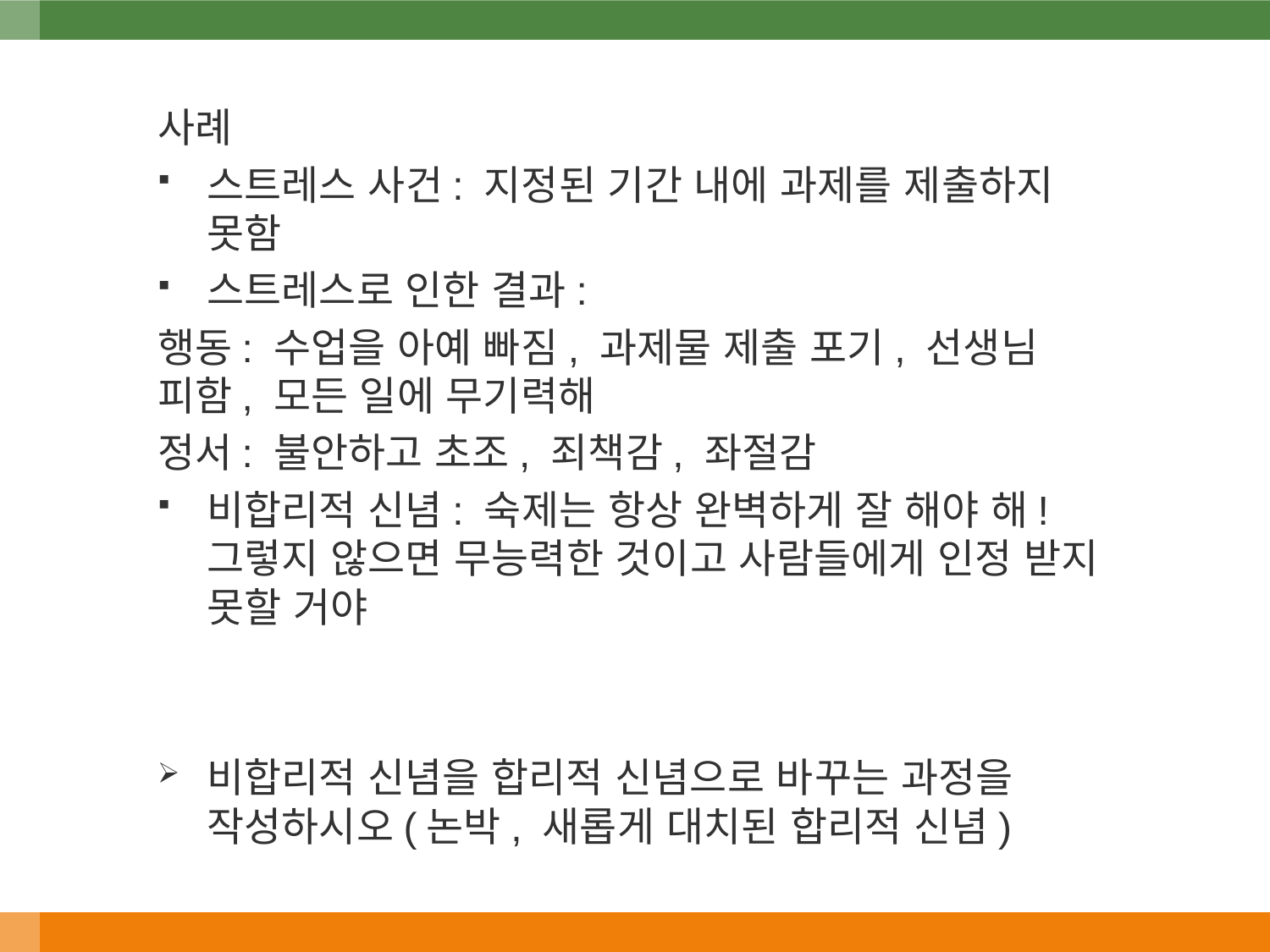

사례
스트레스 사건: 지정된 기간 내에 과제를 제출하지 못함
스트레스로 인한 결과:
행동: 수업을 아예 빠짐, 과제물 제출 포기, 선생님 피함, 모든 일에 무기력해
정서: 불안하고 초조, 죄책감, 좌절감
비합리적 신념: 숙제는 항상 완벽하게 잘 해야 해! 그렇지 않으면 무능력한 것이고 사람들에게 인정 받지 못할 거야

비합리적 신념을 합리적 신념으로 바꾸는 과정을 작성하시오(논박, 새롭게 대치된 합리적 신념)